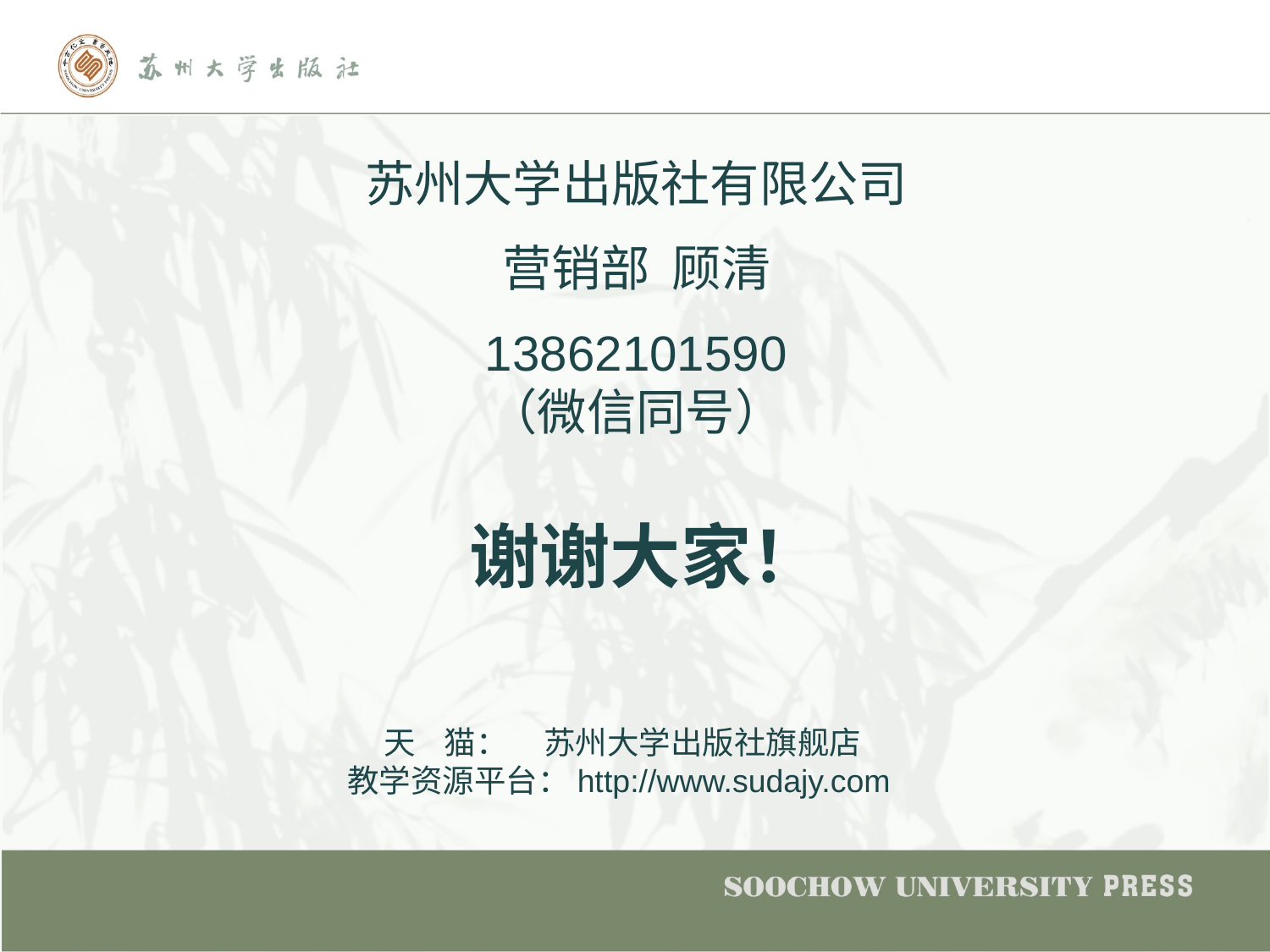

苏州大学出版社有限公司

营销部  顾清

13862101590
（微信同号）
谢谢大家！
    天    猫：     苏州大学出版社旗舰店
教学资源平台：http://www.sudajy.com